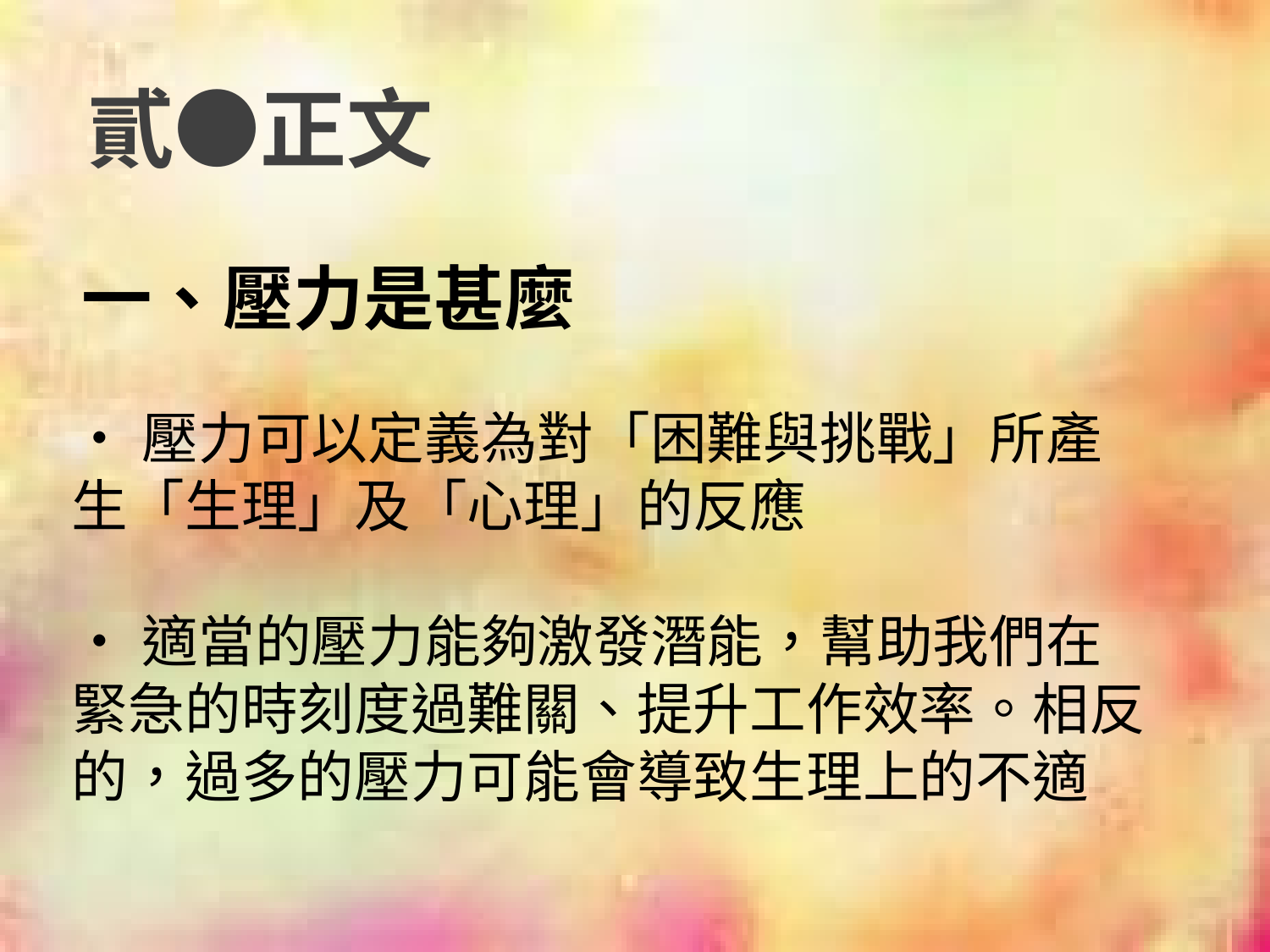

貳●正文
一、壓力是甚麼

‧壓力可以定義為對「困難與挑戰」所產生「生理」及「心理」的反應

‧適當的壓力能夠激發潛能，幫助我們在緊急的時刻度過難關、提升工作效率。相反的，過多的壓力可能會導致生理上的不適